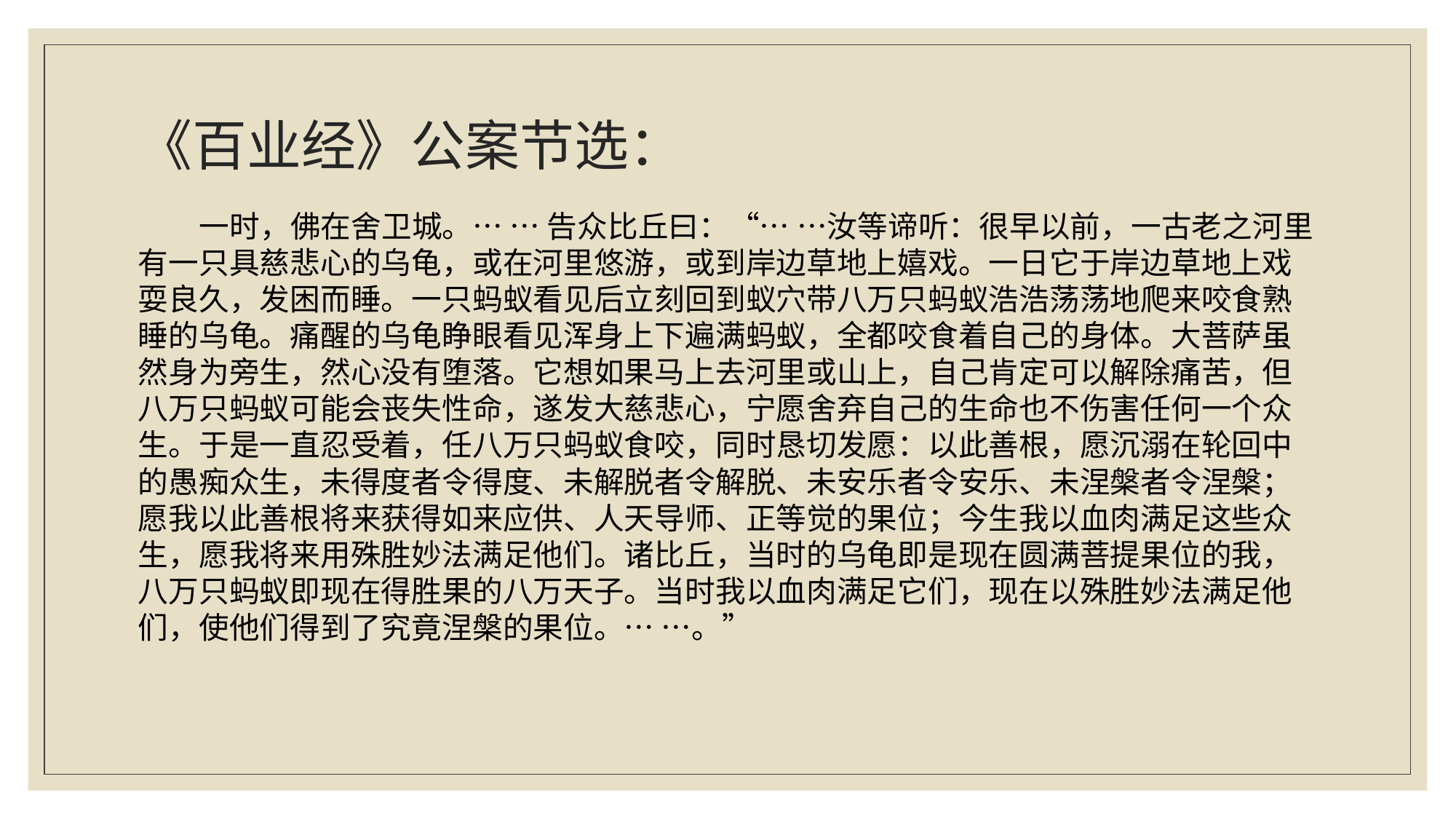

# 《百业经》公案节选：
        一时，佛在舍卫城。… … 告众比丘曰：“… …汝等谛听：很早以前，一古老之河里有一只具慈悲心的乌龟，或在河里悠游，或到岸边草地上嬉戏。一日它于岸边草地上戏耍良久，发困而睡。一只蚂蚁看见后立刻回到蚁穴带八万只蚂蚁浩浩荡荡地爬来咬食熟睡的乌龟。痛醒的乌龟睁眼看见浑身上下遍满蚂蚁，全都咬食着自己的身体。大菩萨虽然身为旁生，然心没有堕落。它想如果马上去河里或山上，自己肯定可以解除痛苦，但八万只蚂蚁可能会丧失性命，遂发大慈悲心，宁愿舍弃自己的生命也不伤害任何一个众生。于是一直忍受着，任八万只蚂蚁食咬，同时恳切发愿：以此善根，愿沉溺在轮回中的愚痴众生，未得度者令得度、未解脱者令解脱、未安乐者令安乐、未涅槃者令涅槃；愿我以此善根将来获得如来应供、人天导师、正等觉的果位；今生我以血肉满足这些众生，愿我将来用殊胜妙法满足他们。诸比丘，当时的乌龟即是现在圆满菩提果位的我，八万只蚂蚁即现在得胜果的八万天子。当时我以血肉满足它们，现在以殊胜妙法满足他们，使他们得到了究竟涅槃的果位。… …。”